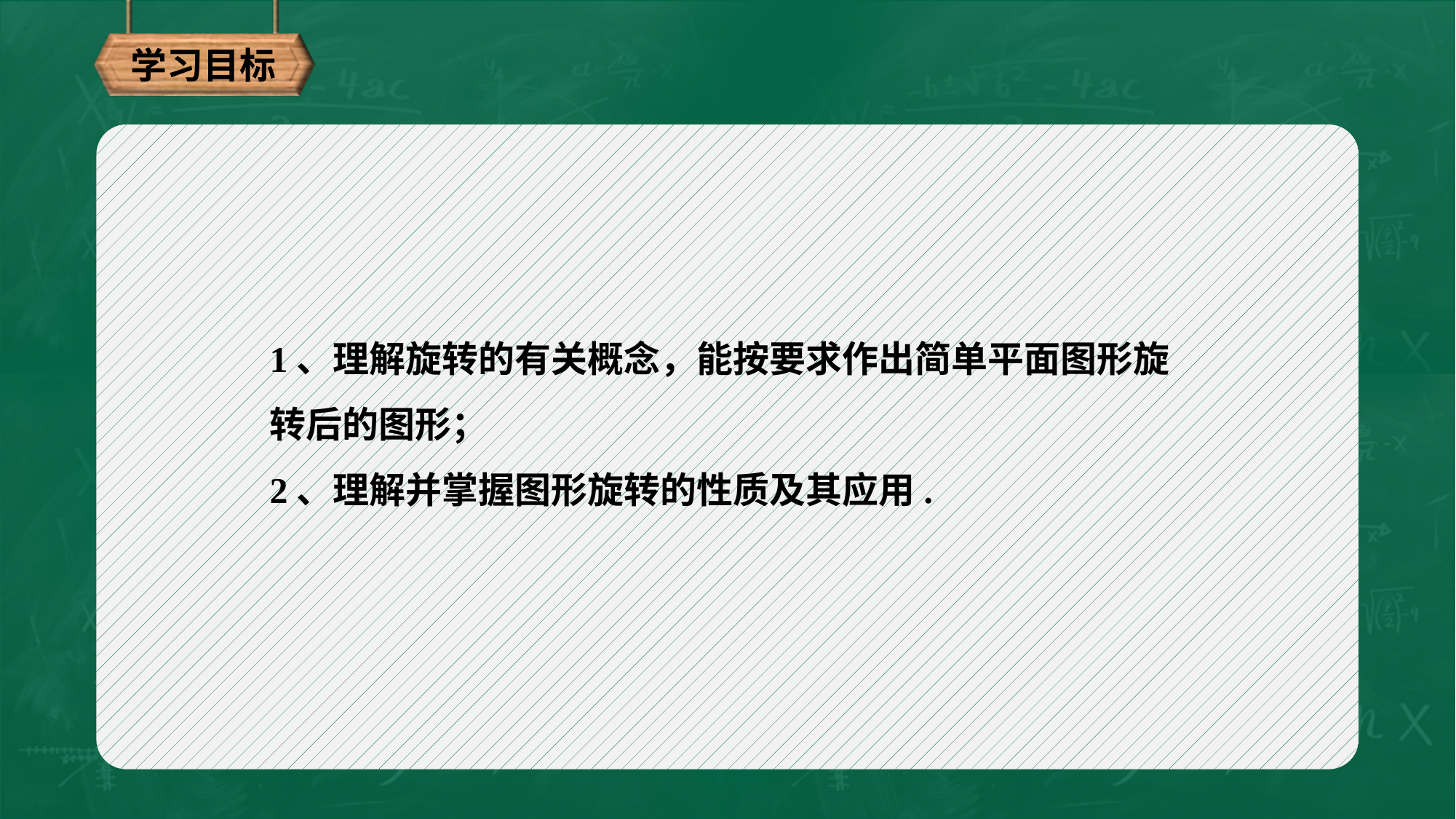

学习目标
1、理解旋转的有关概念，能按要求作出简单平面图形旋转后的图形；
2、理解并掌握图形旋转的性质及其应用.